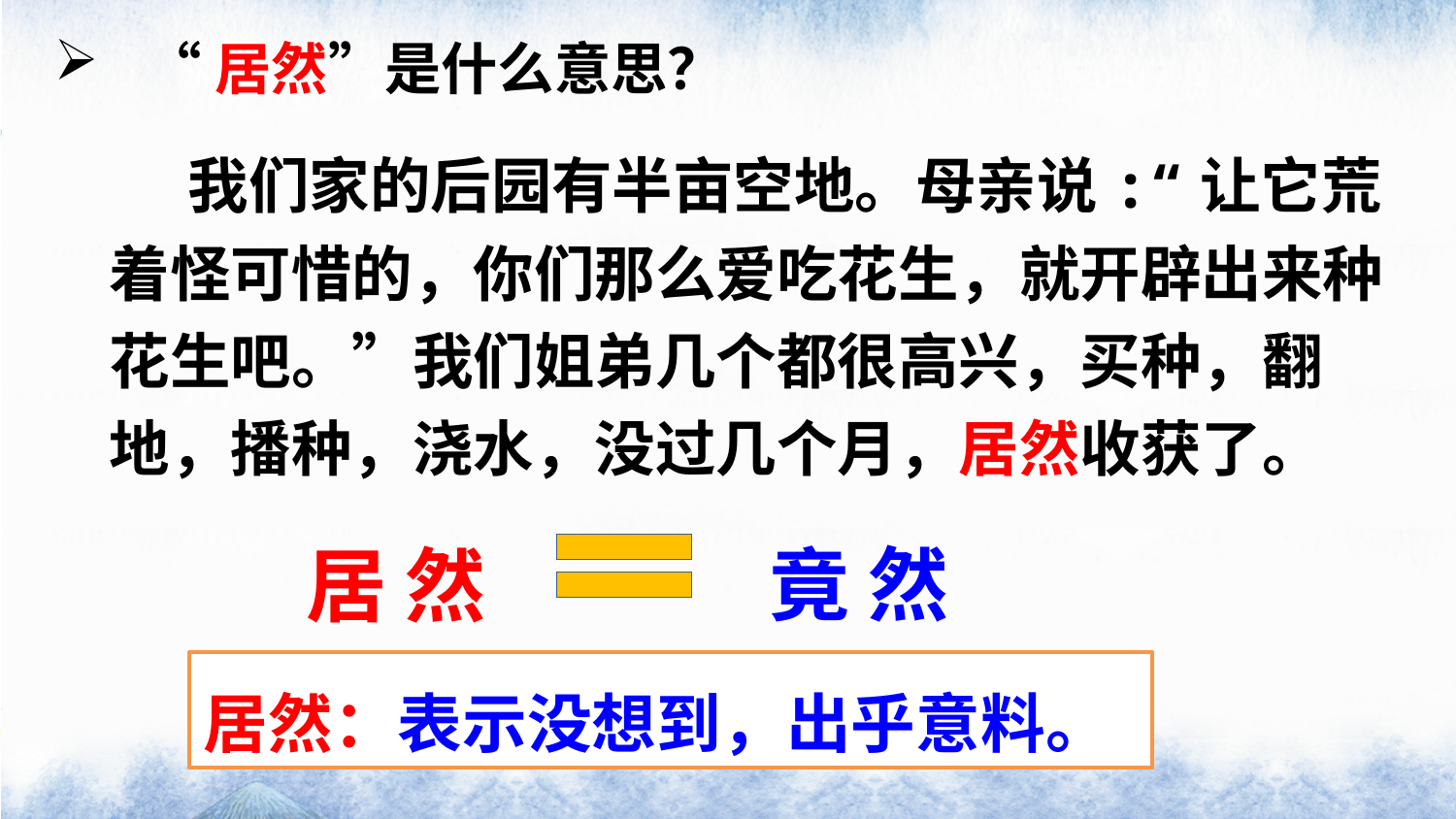

“居然”是什么意思？
    我们家的后园有半亩空地。母亲说:“让它荒着怪可惜的，你们那么爱吃花生，就开辟出来种花生吧。”我们姐弟几个都很高兴，买种，翻地，播种，浇水，没过几个月，居然收获了。
竟 然
居 然

居然：表示没想到，出乎意料。